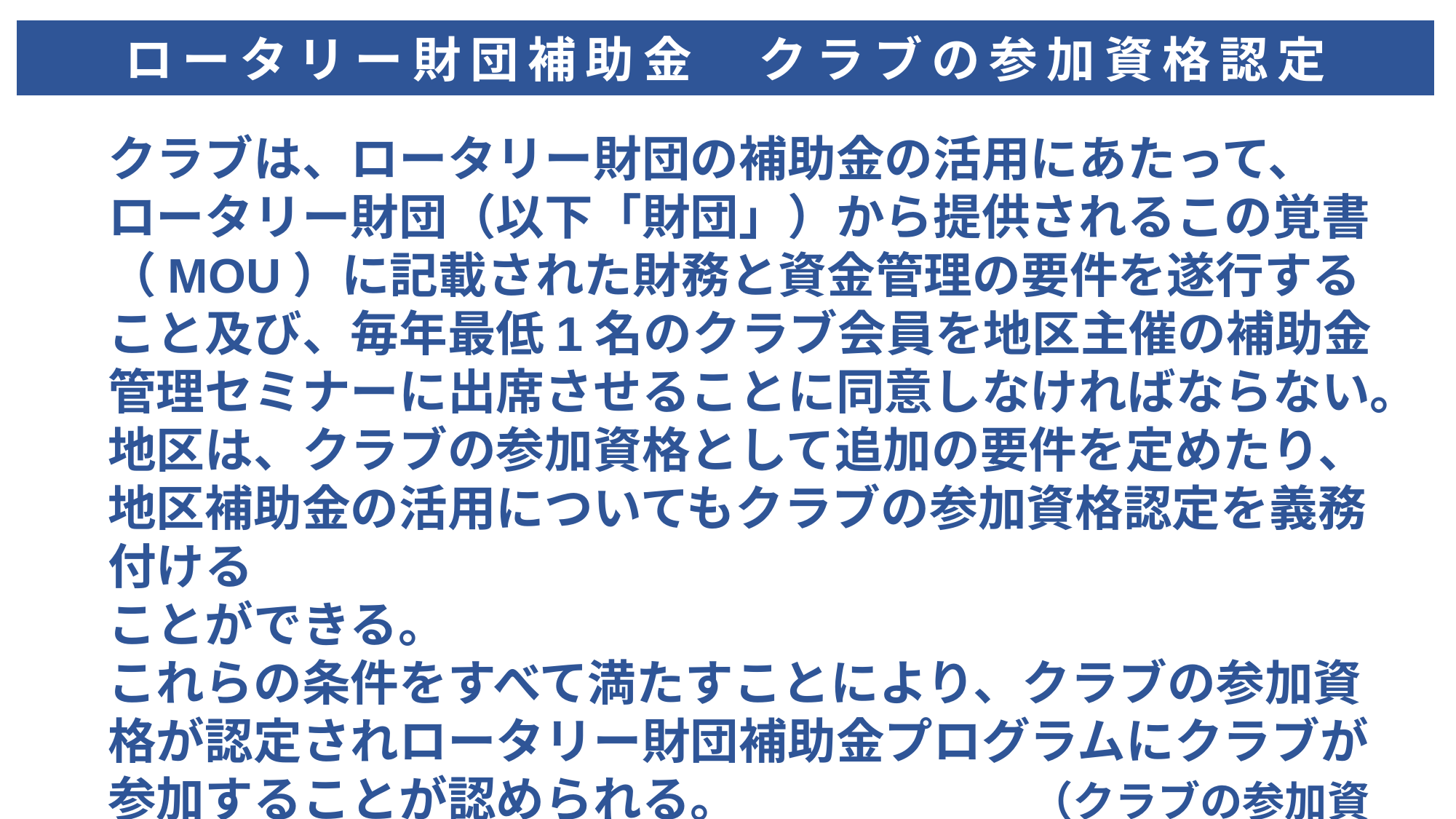

ロータリー財団補助金　クラブの参加資格認定
クラブは、ロータリー財団の補助金の活用にあたって、ロータリー財団（以下「財団」）から提供されるこの覚書（MOU）に記載された財務と資金管理の要件を遂行すること及び、毎年最低1名のクラブ会員を地区主催の補助金管理セミナーに出席させることに同意しなければならない。
地区は、クラブの参加資格として追加の要件を定めたり、地区補助金の活用についてもクラブの参加資格認定を義務付ける
ことができる。
これらの条件をすべて満たすことにより、クラブの参加資格が認定されロータリー財団補助金プログラムにクラブが参加することが認められる。　　　　　　（クラブの参加資格認定：覚書(MOU)抜粋）